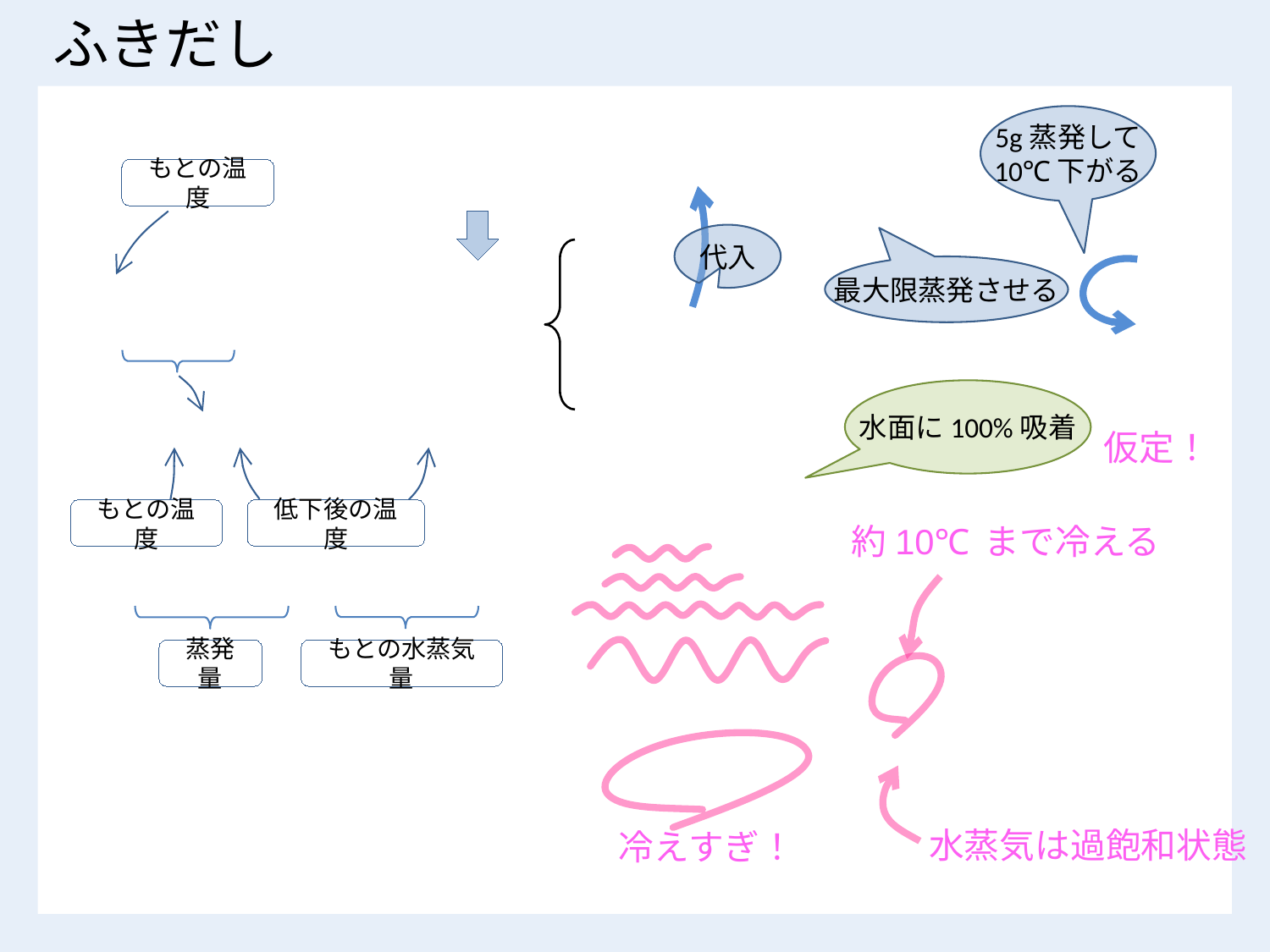

# ふきだし

5g蒸発して
10℃下がる

もとの温度

代入

最大限蒸発させる

水面に100%吸着
仮定！

低下後の温度
もとの温度
約10℃まで冷える

蒸発量

もとの水蒸気量

冷えすぎ！

水蒸気は過飽和状態